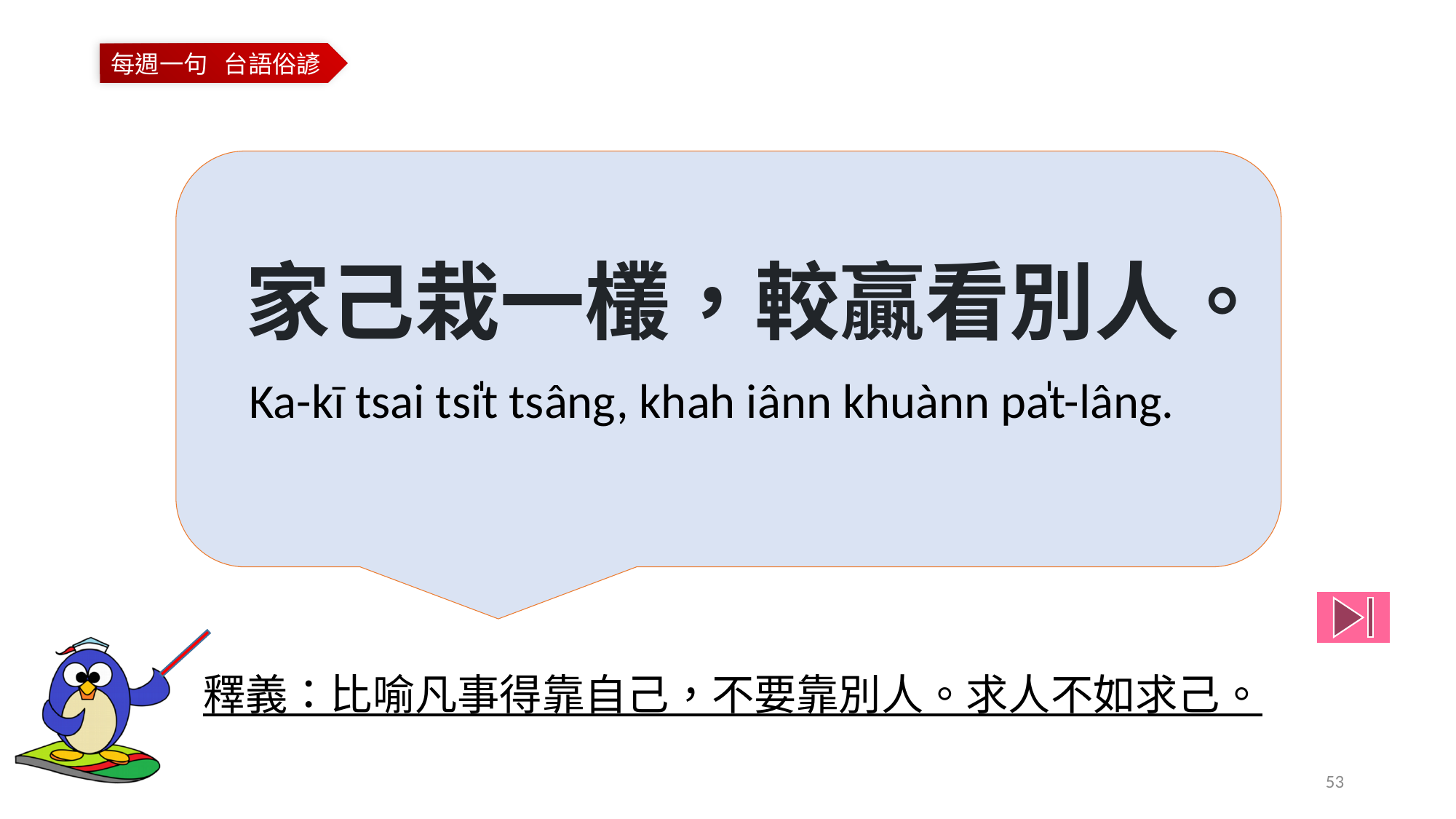

家己栽一欉，較贏看別人。
Ka-kī tsai tsi̍t tsâng, khah iânn khuànn pa̍t-lâng.

釋義：比喻凡事得靠自己，不要靠別人。求人不如求己。
53